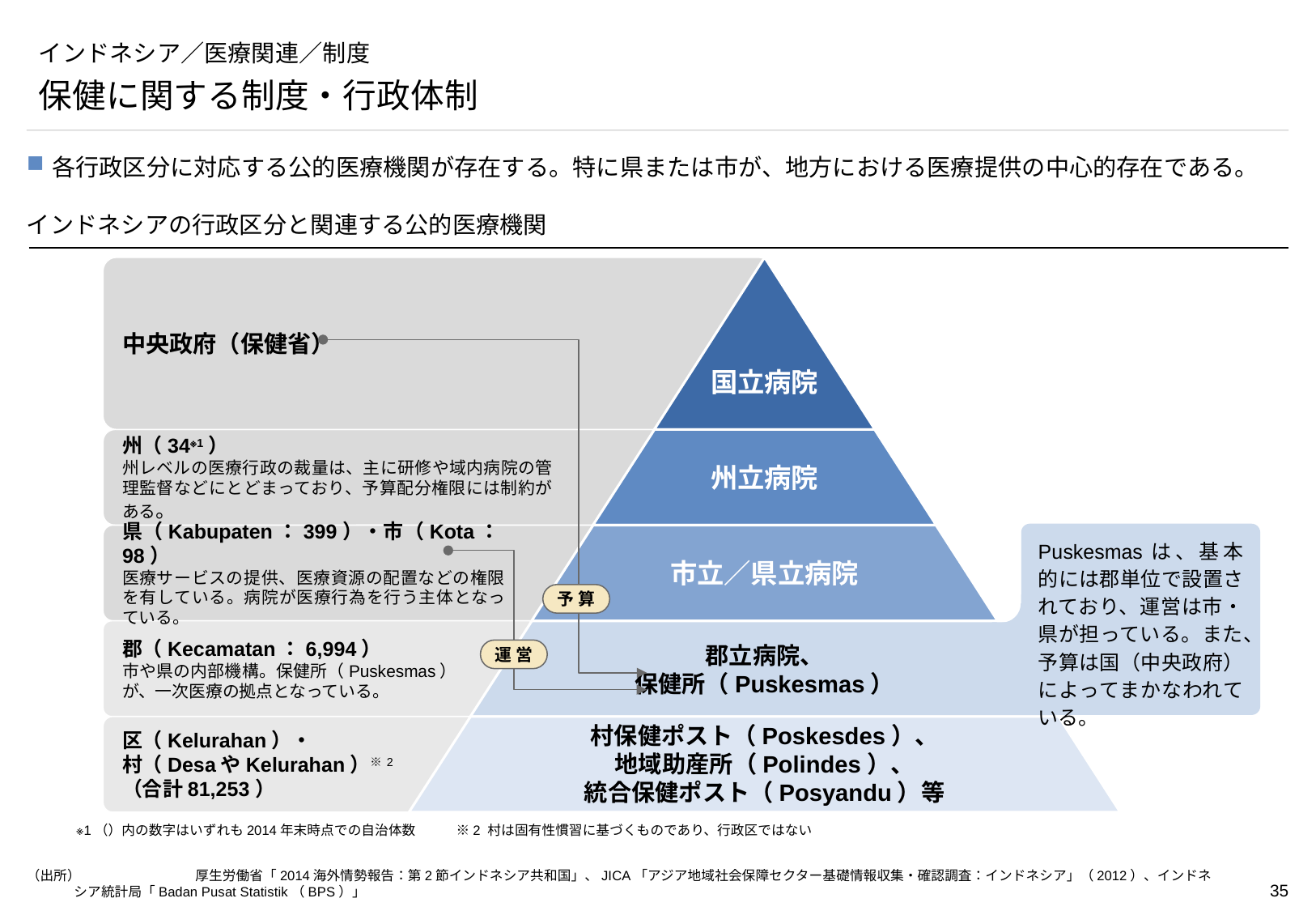

# インドネシア／医療関連／制度
保健に関する制度・行政体制
各行政区分に対応する公的医療機関が存在する。特に県または市が、地方における医療提供の中心的存在である。
インドネシアの行政区分と関連する公的医療機関

中央政府（保健省）

国立病院

州立病院

市立／県立病院

郡立病院、
保健所（Puskesmas）

村保健ポスト（Poskesdes）、
地域助産所（Polindes）、
統合保健ポスト（Posyandu）等

州（34※1）
州レベルの医療行政の裁量は、主に研修や域内病院の管理監督などにとどまっており、予算配分権限には制約がある。
Puskesmasは、基本的には郡単位で設置されており、運営は市・県が担っている。また、予算は国（中央政府）によってまかなわれている。

県（Kabupaten：399）・市（Kota：98）
医療サービスの提供、医療資源の配置などの権限を有している。病院が医療行為を行う主体となっている。

予 算

郡（Kecamatan：6,994）
市や県の内部機構。保健所（Puskesmas）が、一次医療の拠点となっている。
運 営

区（Kelurahan）・
村（DesaやKelurahan）※2
（合計81,253）
※1（）内の数字はいずれも2014年末時点での自治体数　　　※2 村は固有性慣習に基づくものであり、行政区ではない
（出所）	厚生労働省「2014海外情勢報告：第2節インドネシア共和国」、JICA「アジア地域社会保障セクター基礎情報収集・確認調査：インドネシア」（2012）、インドネシア統計局「Badan Pusat Statistik（BPS）」